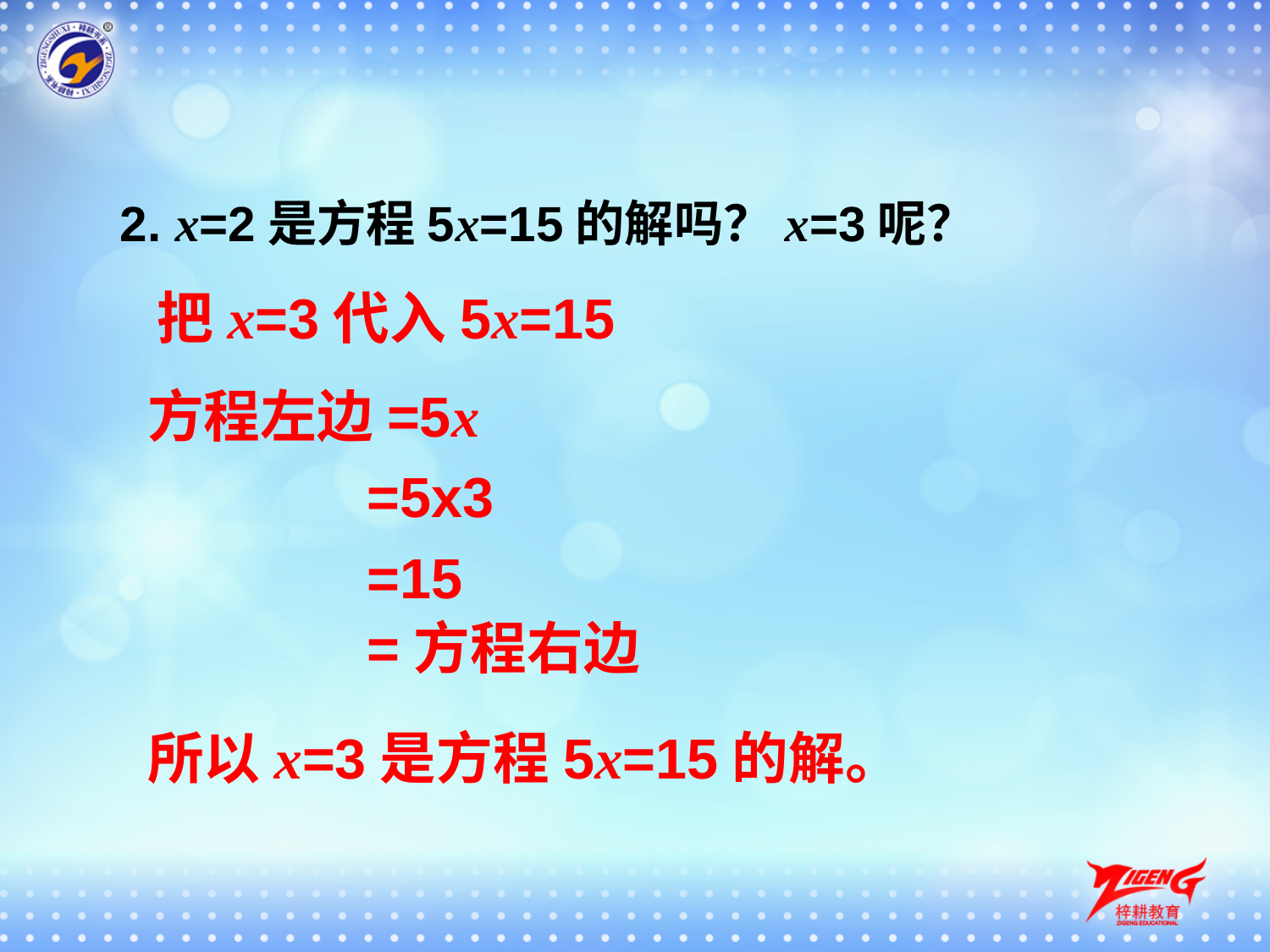

2. x=2是方程5x=15的解吗？x=3呢？
把x=3代入5x=15
方程左边=5x
=5x3
=15
=方程右边
所以x=3是方程5x=15的解。